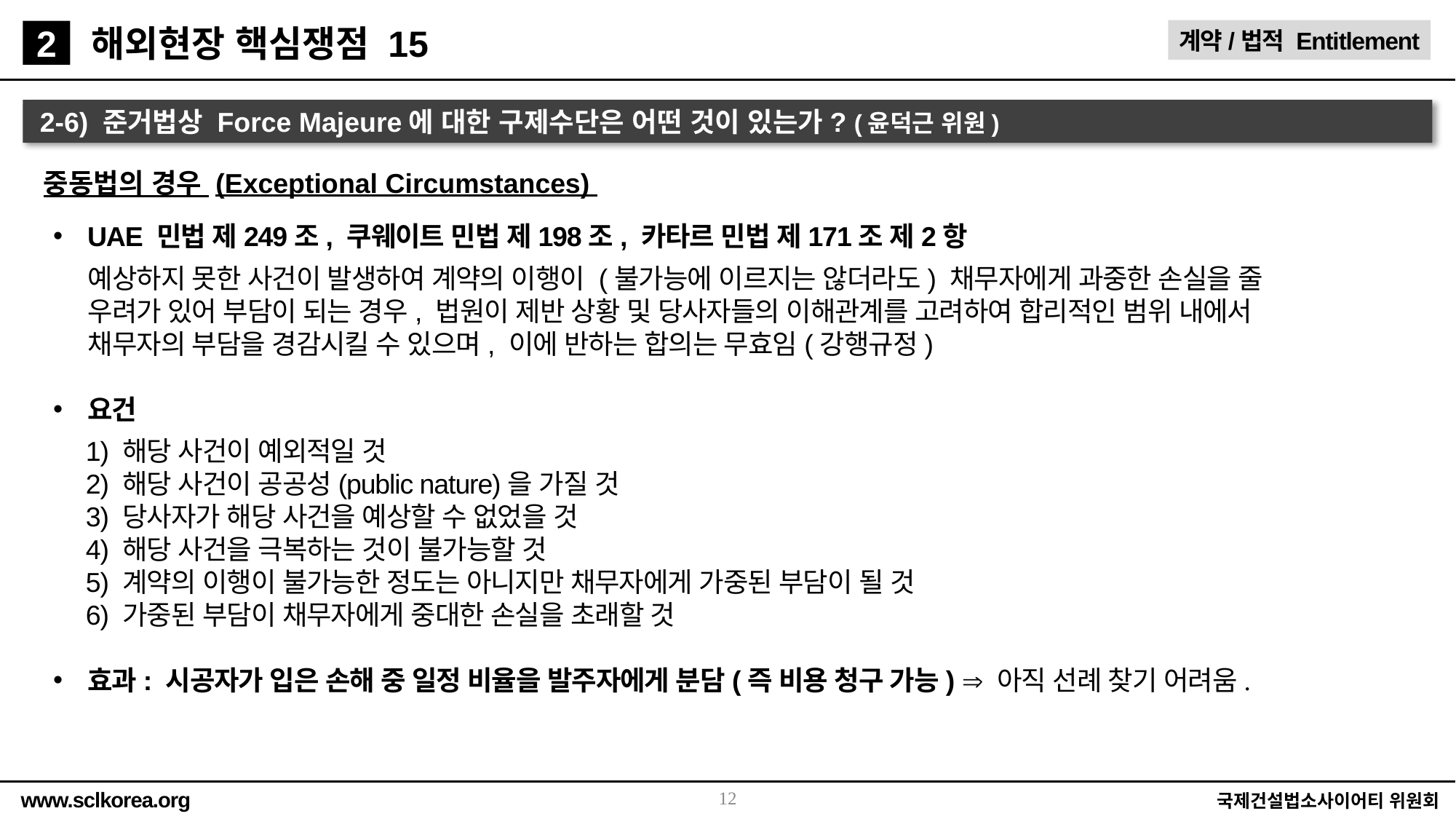

해외현장 핵심쟁점 15
계약/법적 Entitlement
2
2-6) 준거법상 Force Majeure에 대한 구제수단은 어떤 것이 있는가? (윤덕근 위원)
중동법의 경우 (Exceptional Circumstances)
UAE 민법 제249조, 쿠웨이트 민법 제198조, 카타르 민법 제171조 제2항
    예상하지 못한 사건이 발생하여 계약의 이행이 (불가능에 이르지는 않더라도) 채무자에게 과중한 손실을 줄
    우려가 있어 부담이 되는 경우, 법원이 제반 상황 및 당사자들의 이해관계를 고려하여 합리적인 범위 내에서
    채무자의 부담을 경감시킬 수 있으며, 이에 반하는 합의는 무효임(강행규정)

요건
1) 해당 사건이 예외적일 것
2) 해당 사건이 공공성(public nature)을 가질 것
3) 당사자가 해당 사건을 예상할 수 없었을 것
4) 해당 사건을 극복하는 것이 불가능할 것
5) 계약의 이행이 불가능한 정도는 아니지만 채무자에게 가중된 부담이 될 것
6) 가중된 부담이 채무자에게 중대한 손실을 초래할 것

효과: 시공자가 입은 손해 중 일정 비율을 발주자에게 분담(즉 비용 청구 가능) ⇒ 아직 선례 찾기 어려움.

12